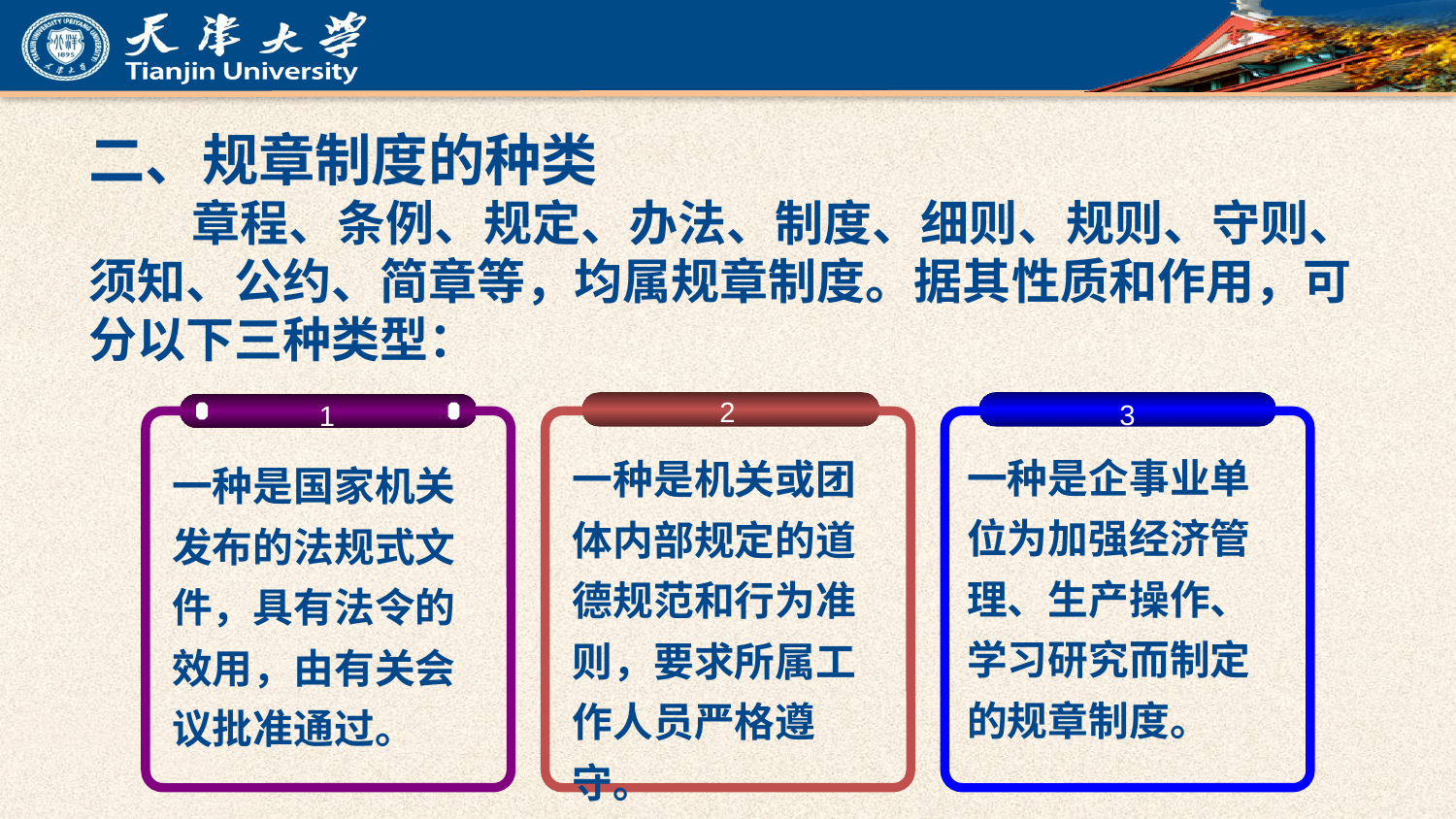

二、规章制度的种类
章程、条例、规定、办法、制度、细则、规则、守则、须知、公约、简章等，均属规章制度。据其性质和作用，可分以下三种类型：
2
3
1

一种是国家机关发布的法规式文件，具有法令的效用，由有关会议批准通过。

一种是企事业单位为加强经济管理、生产操作、学习研究而制定的规章制度。
一种是机关或团体内部规定的道德规范和行为准则，要求所属工作人员严格遵守。